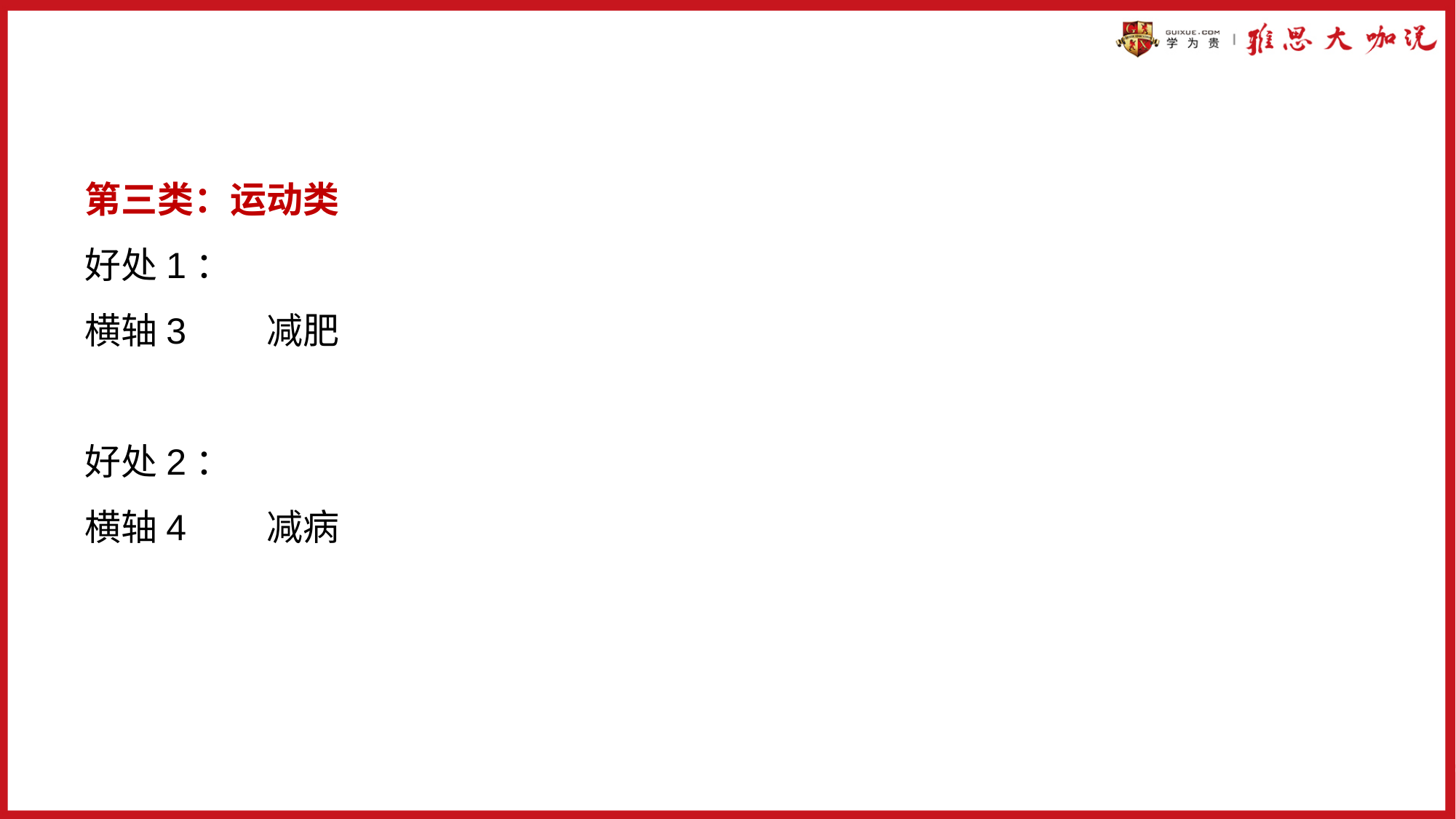

第三类：运动类
好处1：
横轴3       减肥

好处2：
横轴4       减病